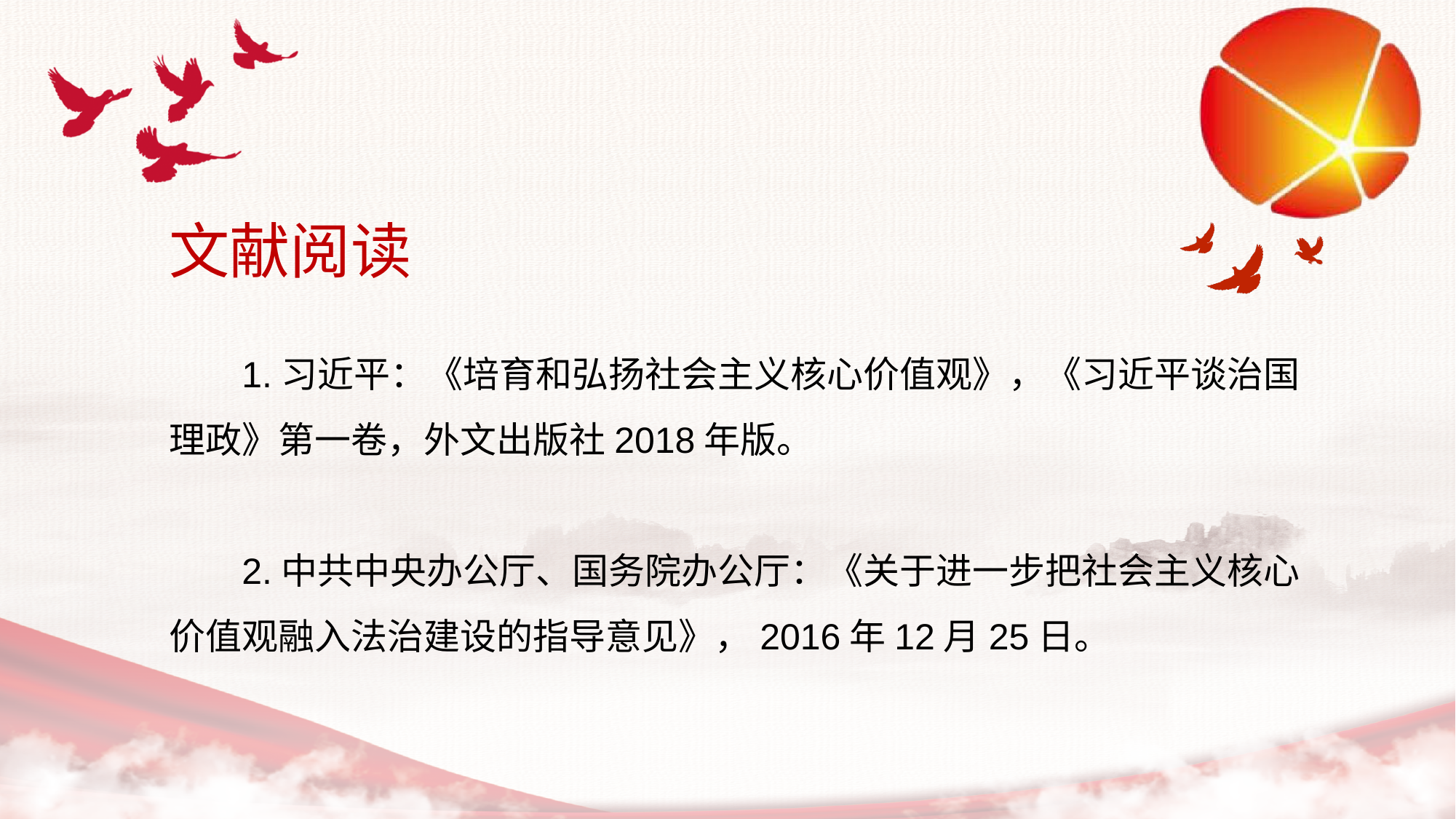

文献阅读

1.习近平：《培育和弘扬社会主义核心价值观》，《习近平谈治国理政》第一卷，外文出版社2018年版。

2.中共中央办公厅、国务院办公厅：《关于进一步把社会主义核心价值观融入法治建设的指导意见》，2016年12月25日。